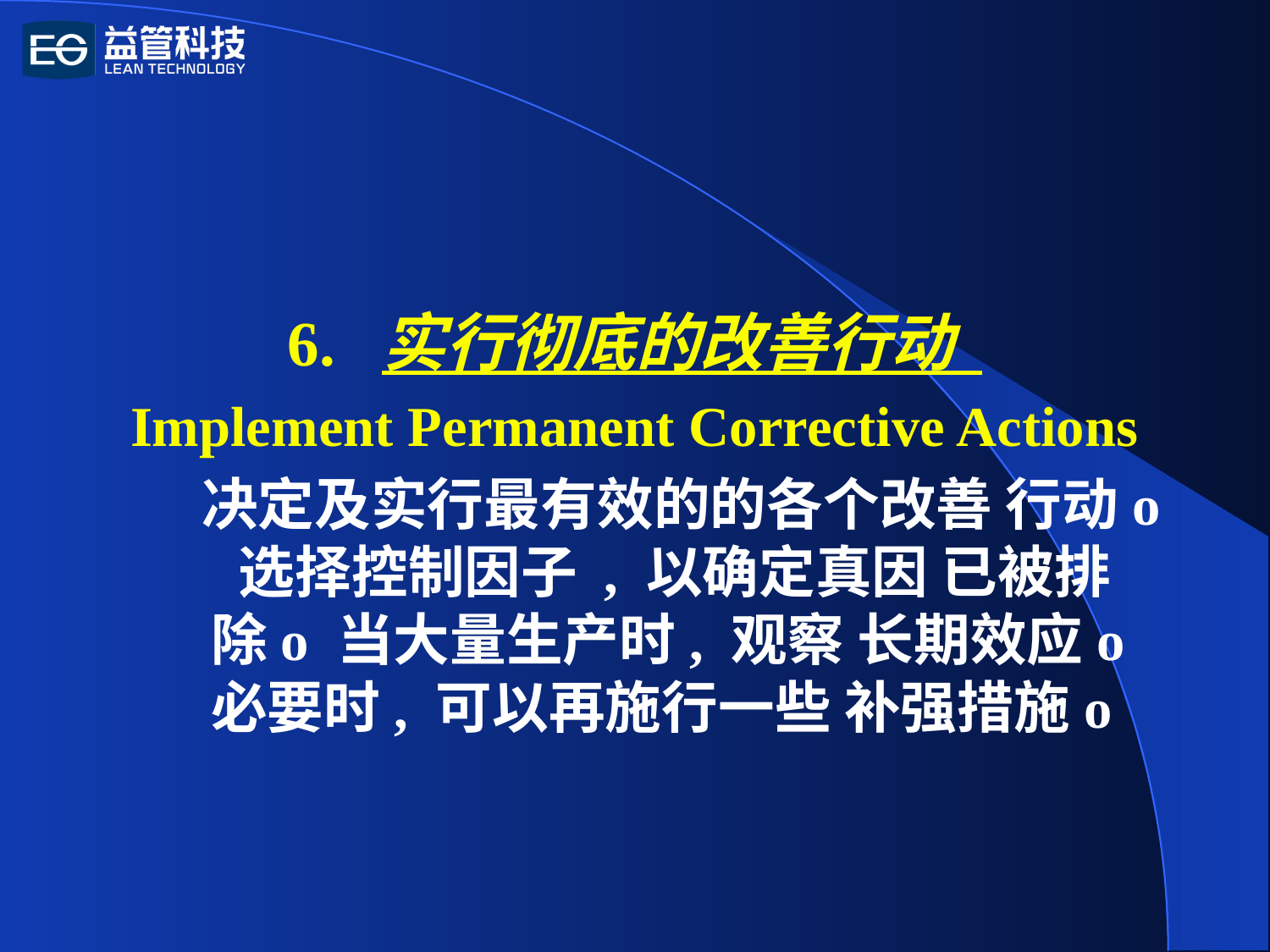

6.  实行彻底的改善行动
Implement Permanent Corrective Actions
   决定及实行最有效的的各个改善 行动o  选择控制因子 , 以确定真因 已被排除o 当大量生产时, 观察 长期效应o 必要时, 可以再施行一些 补强措施o